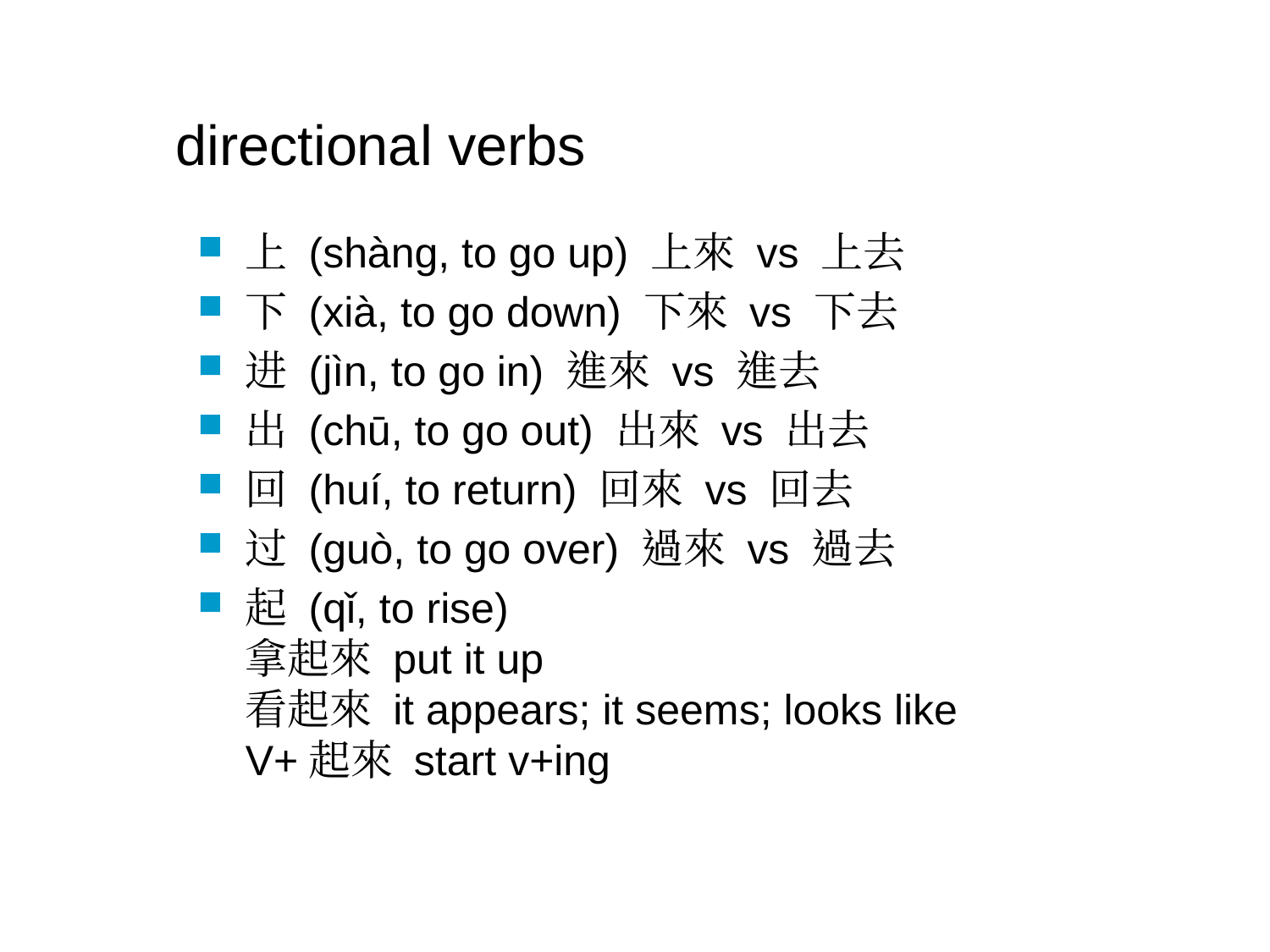

# directional verbs
上 (shàng, to go up) 上來 vs 上去
下 (xià, to go down) 下來 vs 下去
进 (jìn, to go in) 進來 vs 進去
出 (chū, to go out) 出來 vs 出去
回 (huí, to return) 回來 vs 回去
过 (guò, to go over) 過來 vs 過去
起 (qǐ, to rise)
拿起來 put it up
看起來 it appears; it seems; looks like
V+起來 start v+ing